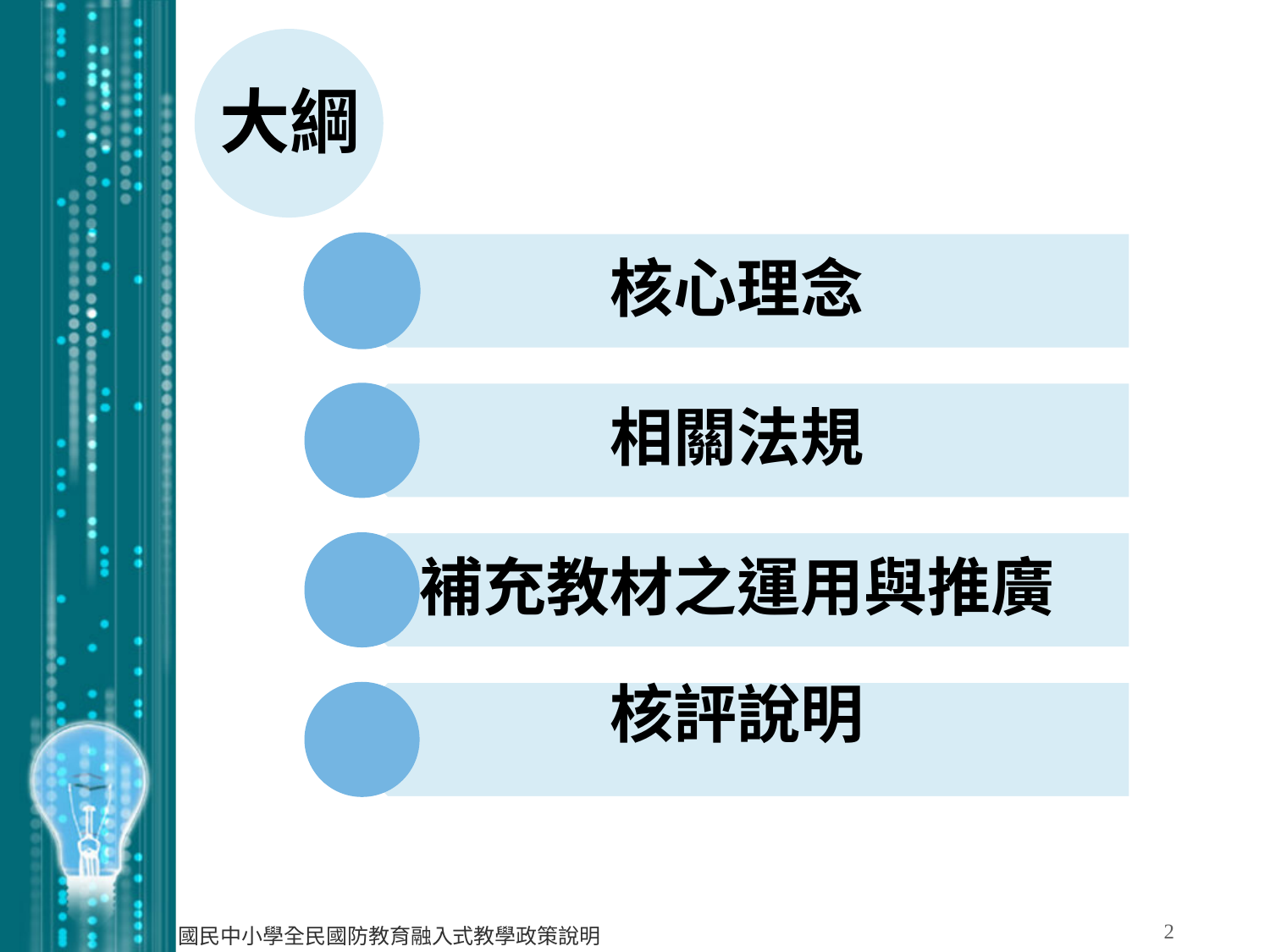

大綱
核心理念
相關法規
補充教材之運用與推廣
核評說明
2
國民中小學全民國防教育融入式教學政策說明